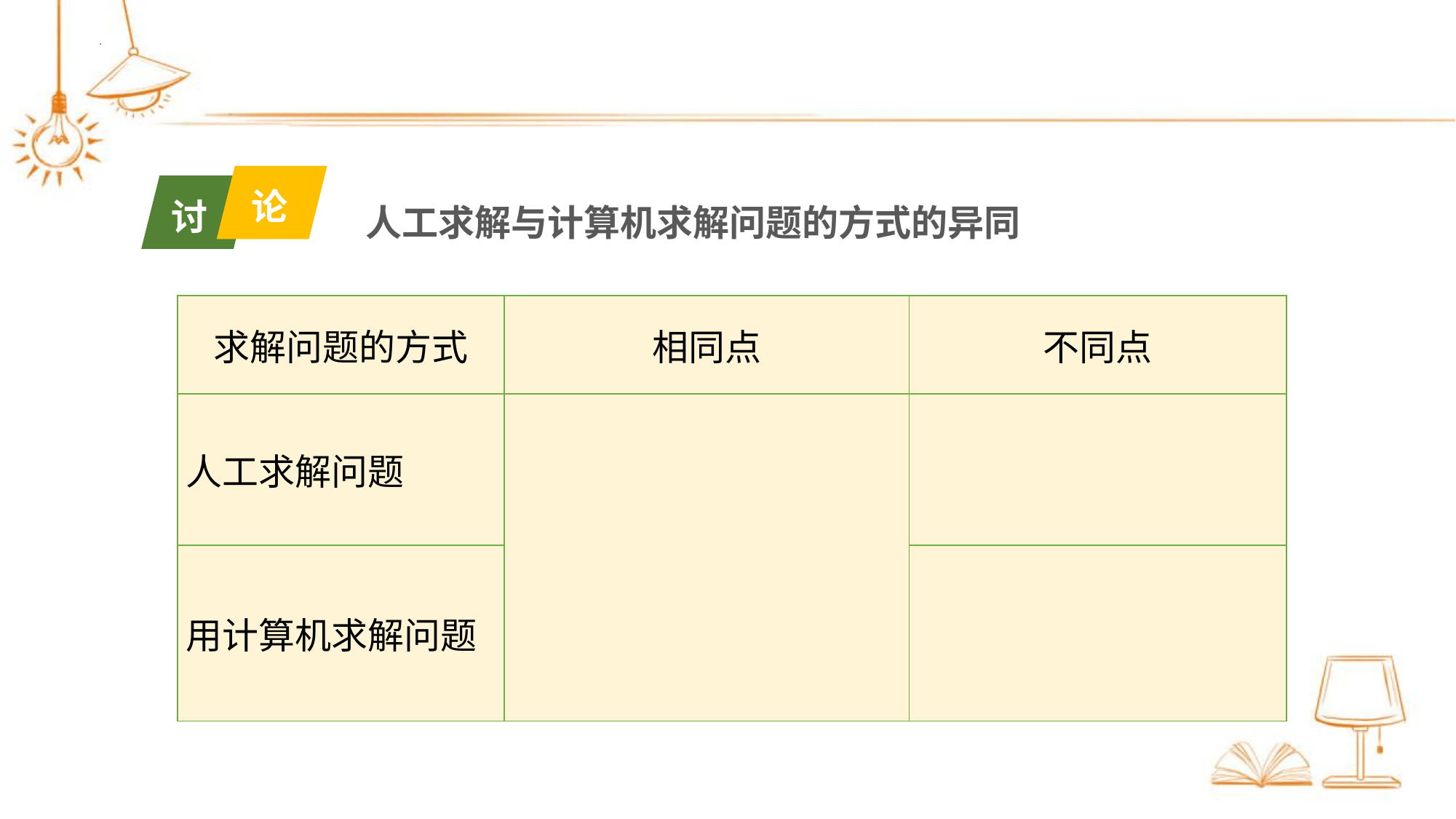

论
讨
人工求解与计算机求解问题的方式的异同
| 求解问题的方式 | 相同点 | 不同点 |
| --- | --- | --- |
| 人工求解问题 |  |  |
| 用计算机求解问题 |  |  |